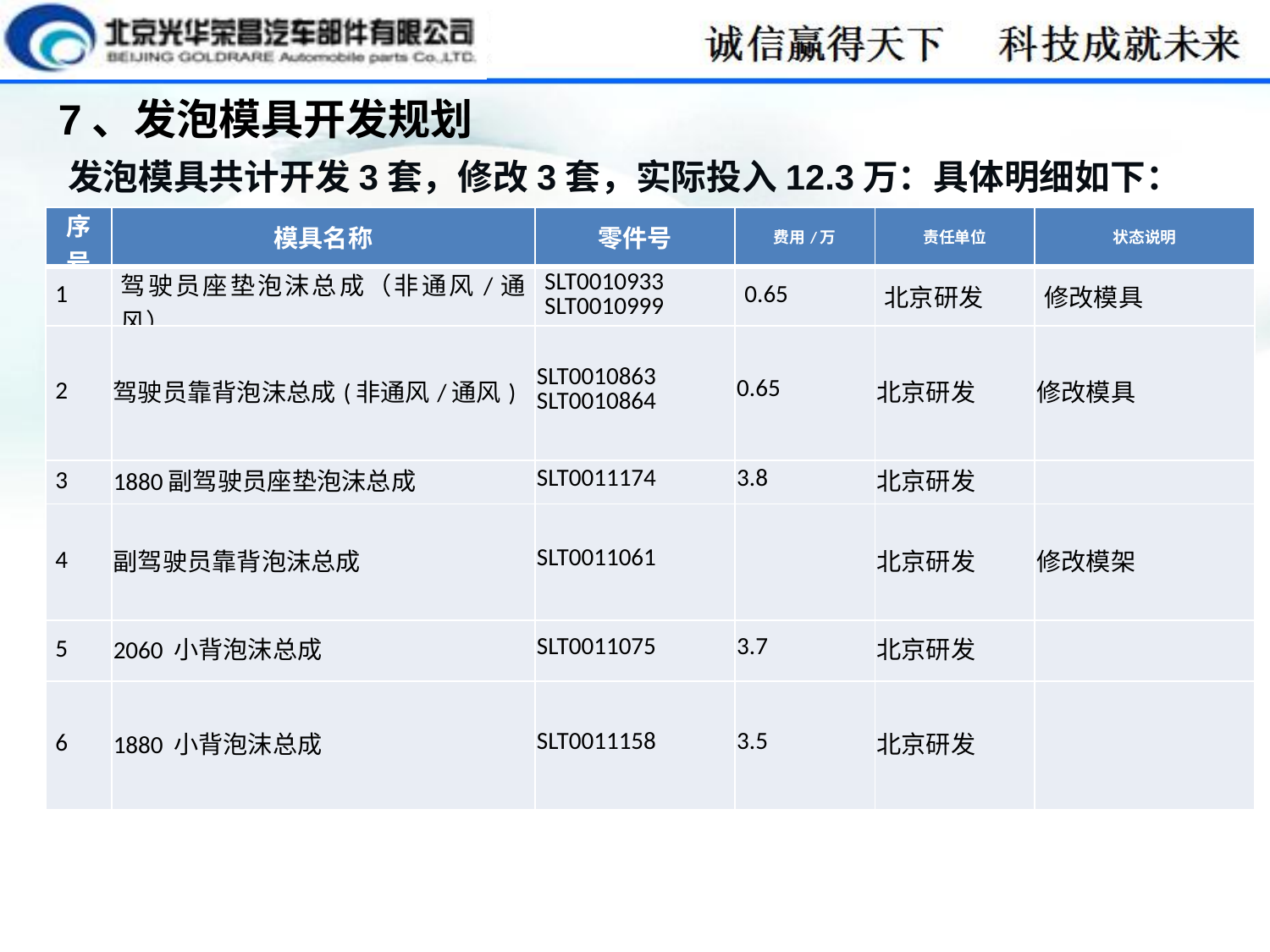

7、发泡模具开发规划
  发泡模具共计开发3套，修改3套，实际投入12.3万：具体明细如下：
| 序号 | 模具名称 | 零件号 | 费用/万 | 责任单位 | 状态说明 |
| --- | --- | --- | --- | --- | --- |
| 1 | 驾驶员座垫泡沫总成（非通风/通风） | SLT0010933 SLT0010999 | 0.65 | 北京研发 | 修改模具 |
| 2 | 驾驶员靠背泡沫总成(非通风/通风) | SLT0010863 SLT0010864 | 0.65 | 北京研发 | 修改模具 |
| 3 | 1880副驾驶员座垫泡沫总成 | SLT0011174 | 3.8 | 北京研发 |  |
| 4 | 副驾驶员靠背泡沫总成 | SLT0011061 |  | 北京研发 | 修改模架 |
| 5 | 2060 小背泡沫总成 | SLT0011075 | 3.7 | 北京研发 |  |
| 6 | 1880 小背泡沫总成 | SLT0011158 | 3.5 | 北京研发 |  |